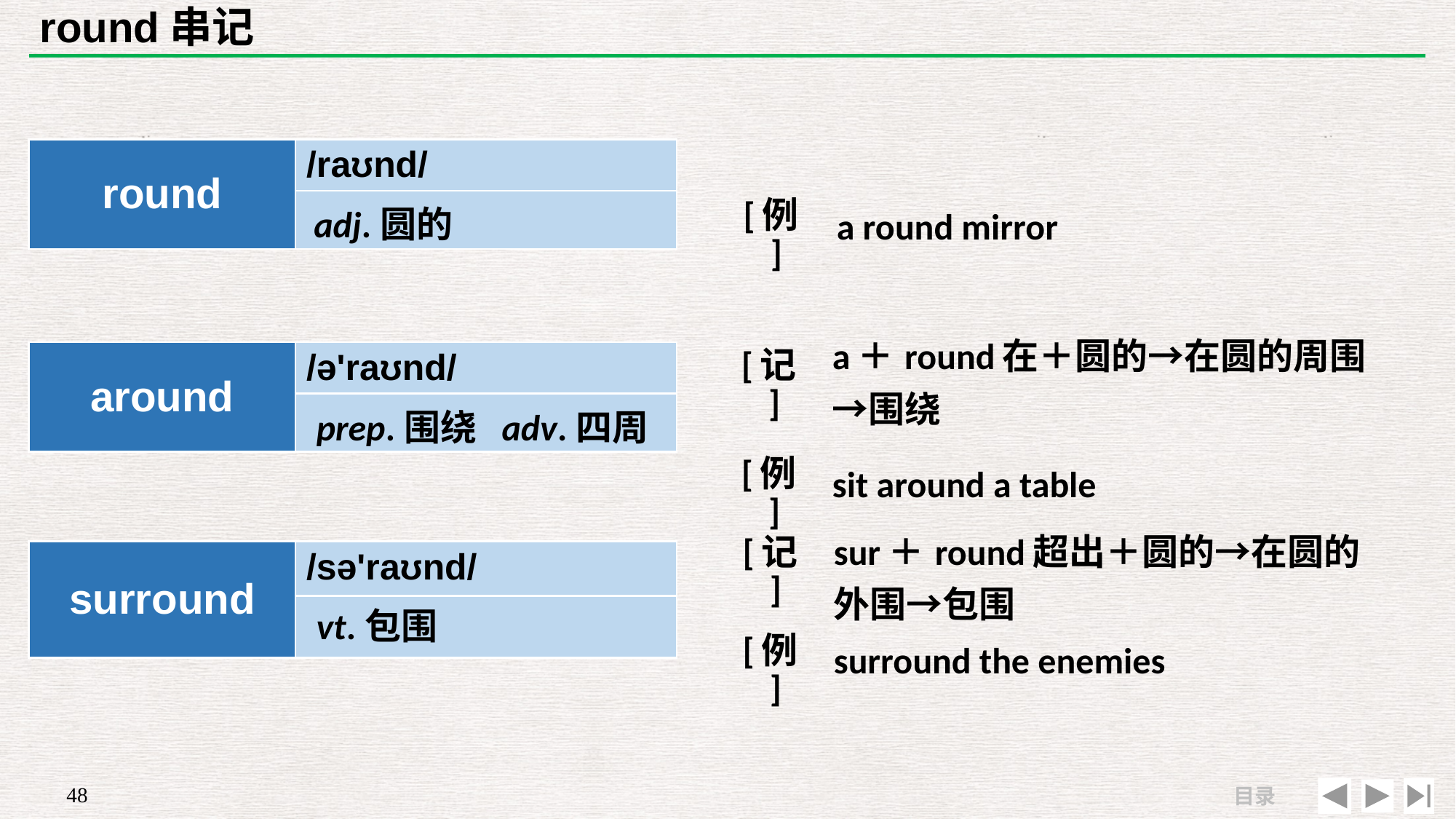

# round串记

|  |  |
| --- | --- |
| [例] | a round mirror |
| round | /raʊnd/ |
| --- | --- |
|  |  |
adj.圆的
| [记] | a＋round在＋圆的→在圆的周围→围绕 |
| --- | --- |
| [例] | sit around a table |
| around | /ə'raʊnd/ |
| --- | --- |
|  |  |
prep.围绕  adv.四周
| [记] | sur＋round超出＋圆的→在圆的外围→包围 |
| --- | --- |
| [例] | surround the enemies |
| surround | /sə'raʊnd/ |
| --- | --- |
|  |  |
vt.包围